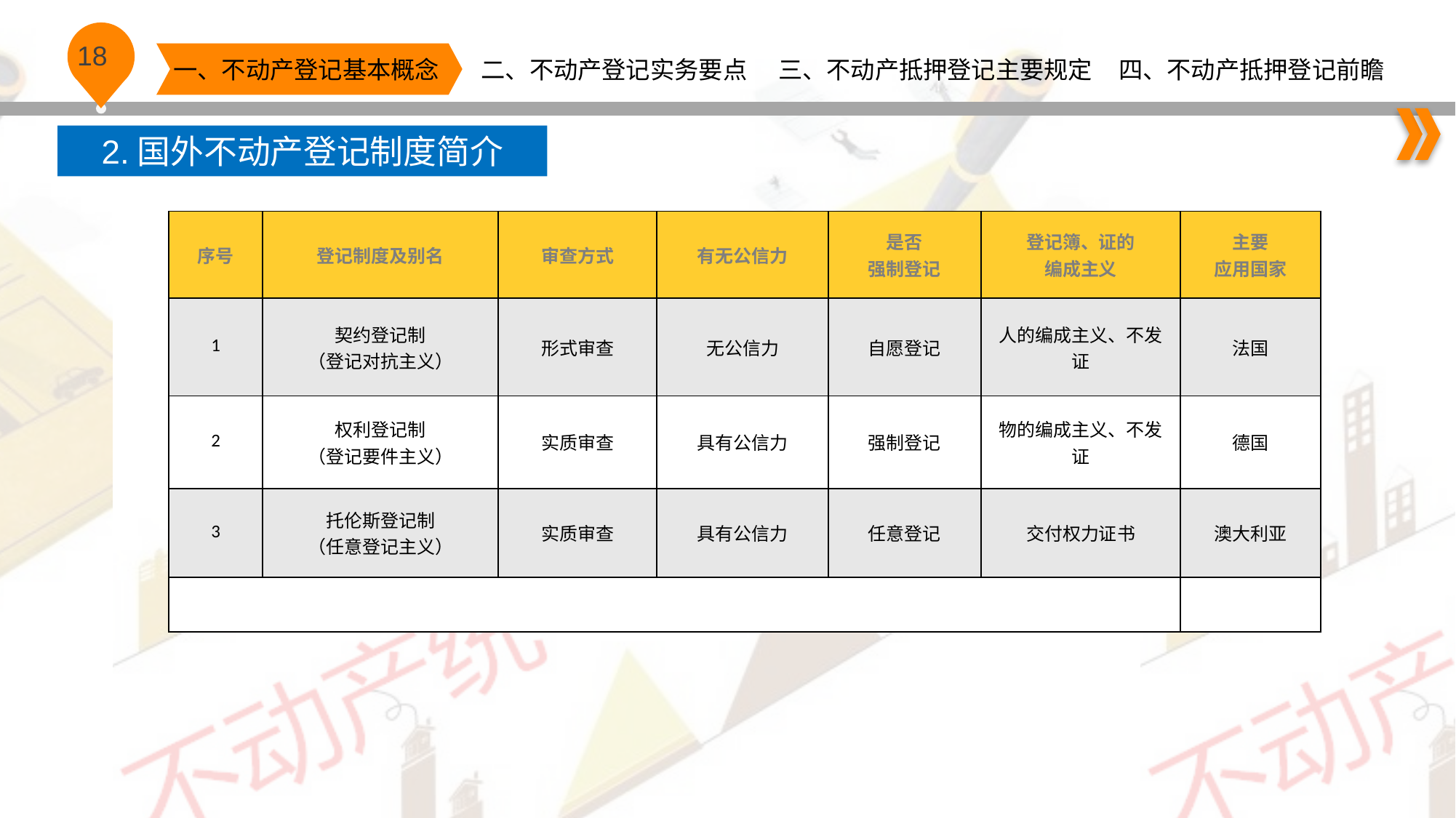

2.国外不动产登记制度简介
| 序号 | 登记制度及别名 | 审查方式 | 有无公信力 | 是否 强制登记 | 登记簿、证的 编成主义 | 主要 应用国家 |
| --- | --- | --- | --- | --- | --- | --- |
| 1 | 契约登记制 （登记对抗主义） | 形式审查 | 无公信力 | 自愿登记 | 人的编成主义、不发证 | 法国 |
| 2 | 权利登记制 （登记要件主义） | 实质审查 | 具有公信力 | 强制登记 | 物的编成主义、不发证 | 德国 |
| 3 | 托伦斯登记制 （任意登记主义） | 实质审查 | 具有公信力 | 任意登记 | 交付权力证书 | 澳大利亚 |
|  |  |  |  |  |  |  |